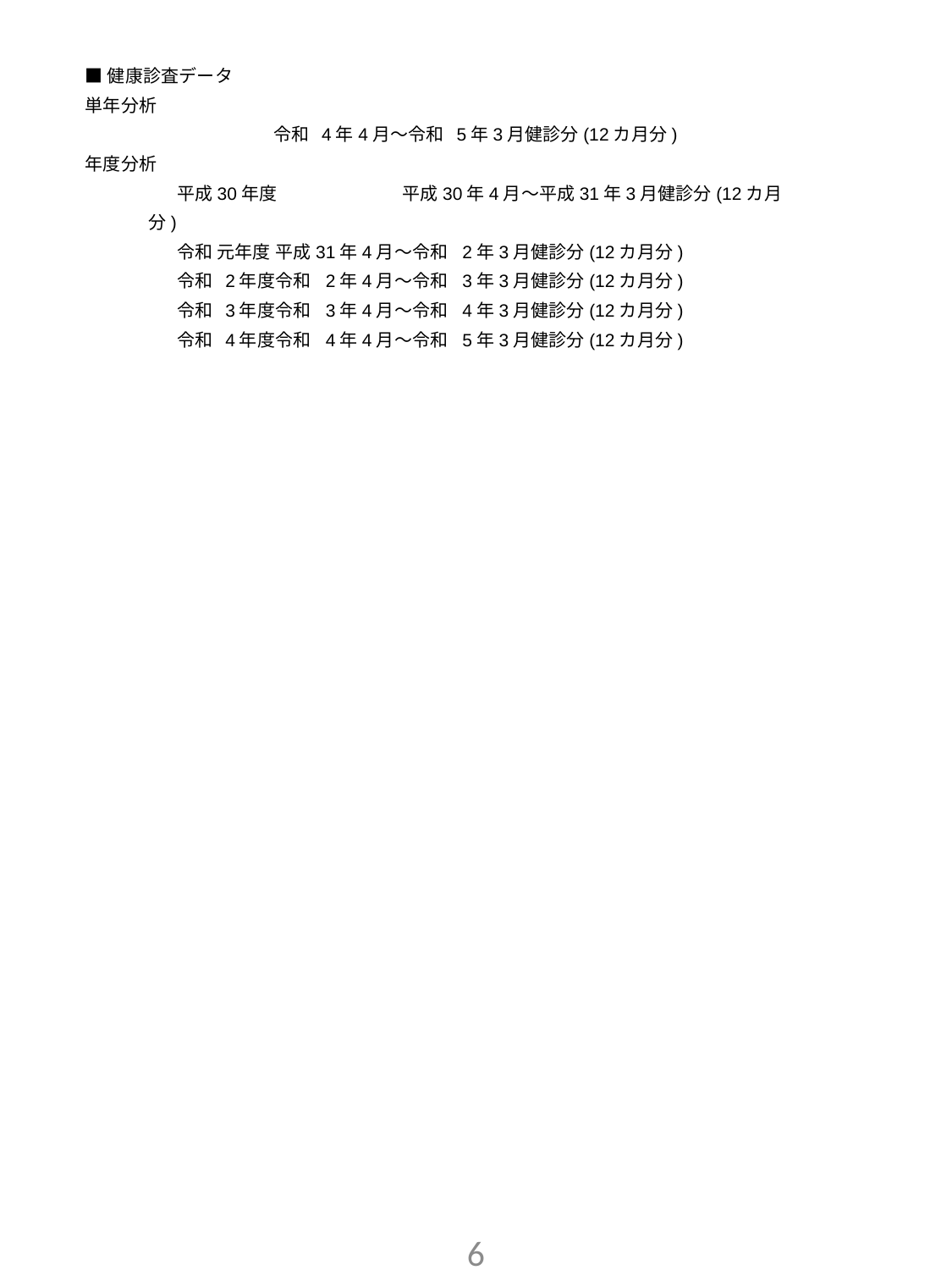

■健康診査データ
単年分析
                              令和  4年4月～令和  5年3月健診分(12カ月分)
年度分析
      平成30年度	平成30年4月～平成31年3月健診分(12カ月分)
      令和 元年度	平成31年4月～令和02年3月健診分(12カ月分)
      令和  2年度	令和02年4月～令和03年3月健診分(12カ月分)
      令和  3年度	令和03年4月～令和04年3月健診分(12カ月分)
      令和  4年度	令和04年4月～令和05年3月健診分(12カ月分)

6